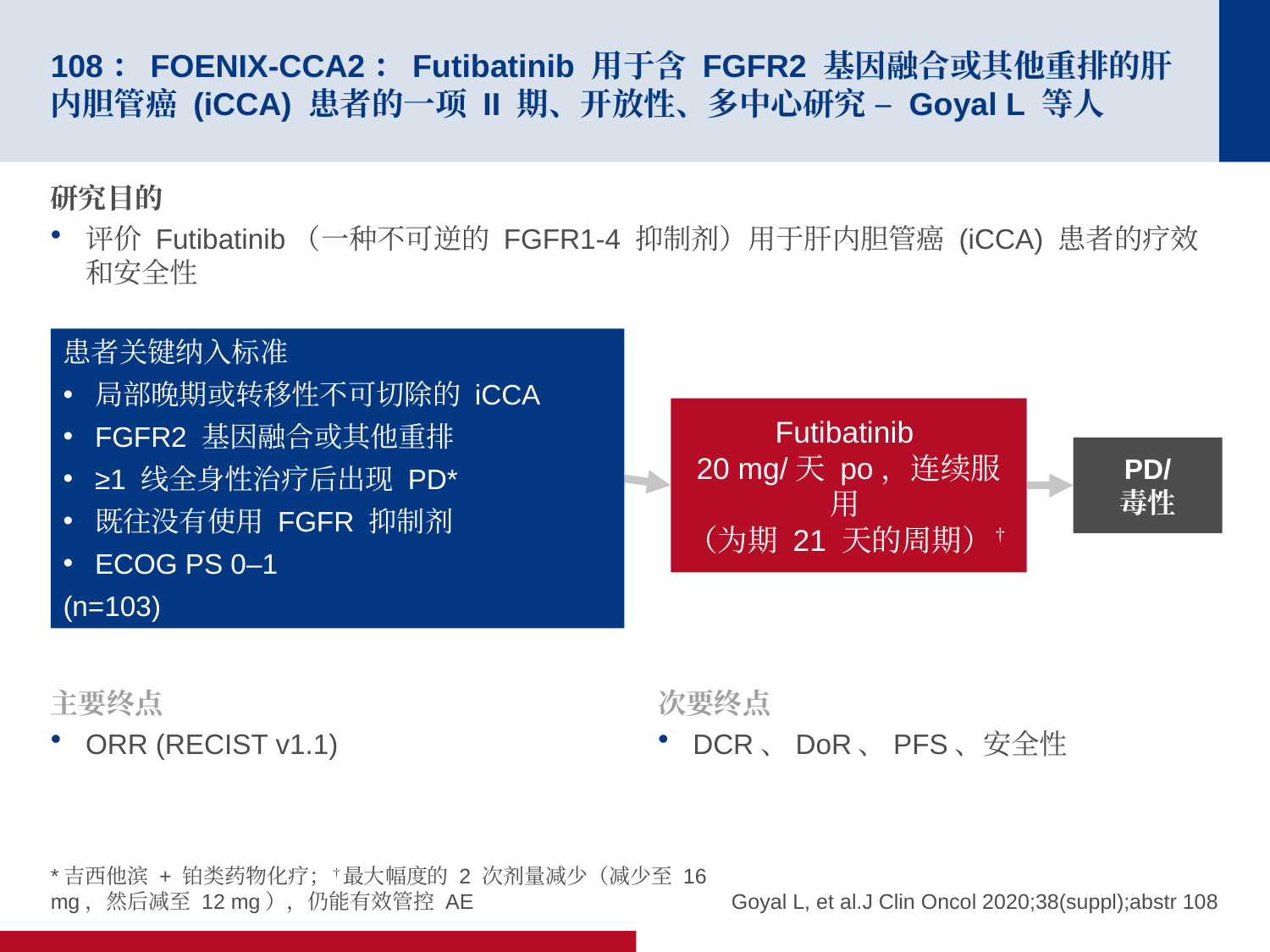

# 108：FOENIX-CCA2：Futibatinib 用于含 FGFR2 基因融合或其他重排的肝内胆管癌 (iCCA) 患者的一项 II 期、开放性、多中心研究 – Goyal L 等人
研究目的
评价 Futibatinib（一种不可逆的 FGFR1-4 抑制剂）用于肝内胆管癌 (iCCA) 患者的疗效和安全性
患者关键纳入标准
局部晚期或转移性不可切除的 iCCA
FGFR2 基因融合或其他重排
≥1 线全身性治疗后出现 PD*
既往没有使用 FGFR 抑制剂
ECOG PS 0–1
(n=103)
Futibatinib
20 mg/天 po，连续服用
（为期 21 天的周期）†
PD/
毒性
主要终点
ORR (RECIST v1.1)

次要终点
DCR、DoR、PFS、安全性
*吉西他滨 + 铂类药物化疗；†最大幅度的 2 次剂量减少（减少至 16 mg，然后减至 12 mg），仍能有效管控 AE
Goyal L, et al.J Clin Oncol 2020;38(suppl);abstr 108